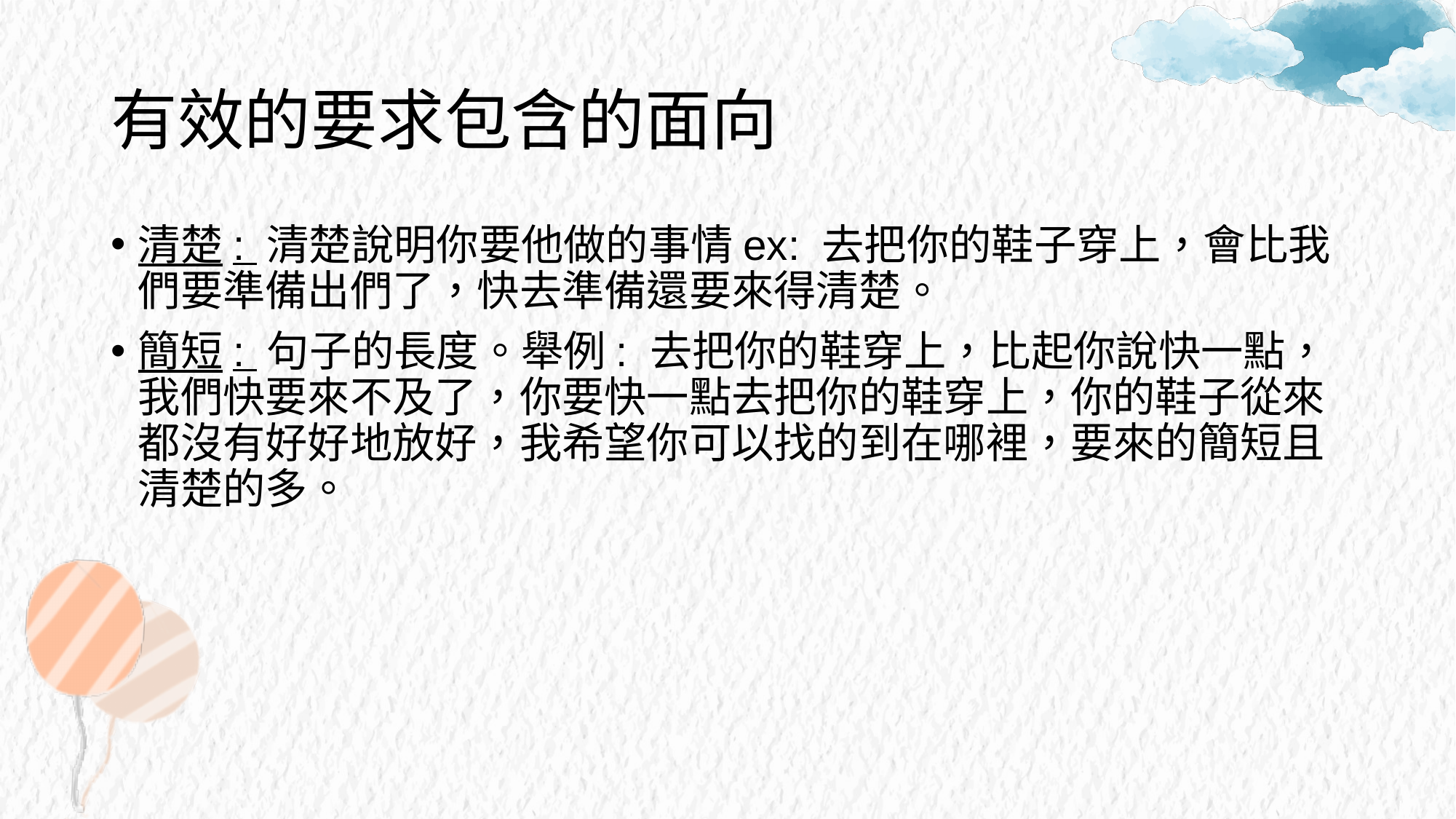

# 有效的要求包含的面向
清楚: 清楚說明你要他做的事情ex: 去把你的鞋子穿上，會比我們要準備出們了，快去準備還要來得清楚。
簡短: 句子的長度。舉例: 去把你的鞋穿上，比起你說快一點，我們快要來不及了，你要快一點去把你的鞋穿上，你的鞋子從來都沒有好好地放好，我希望你可以找的到在哪裡，要來的簡短且清楚的多。